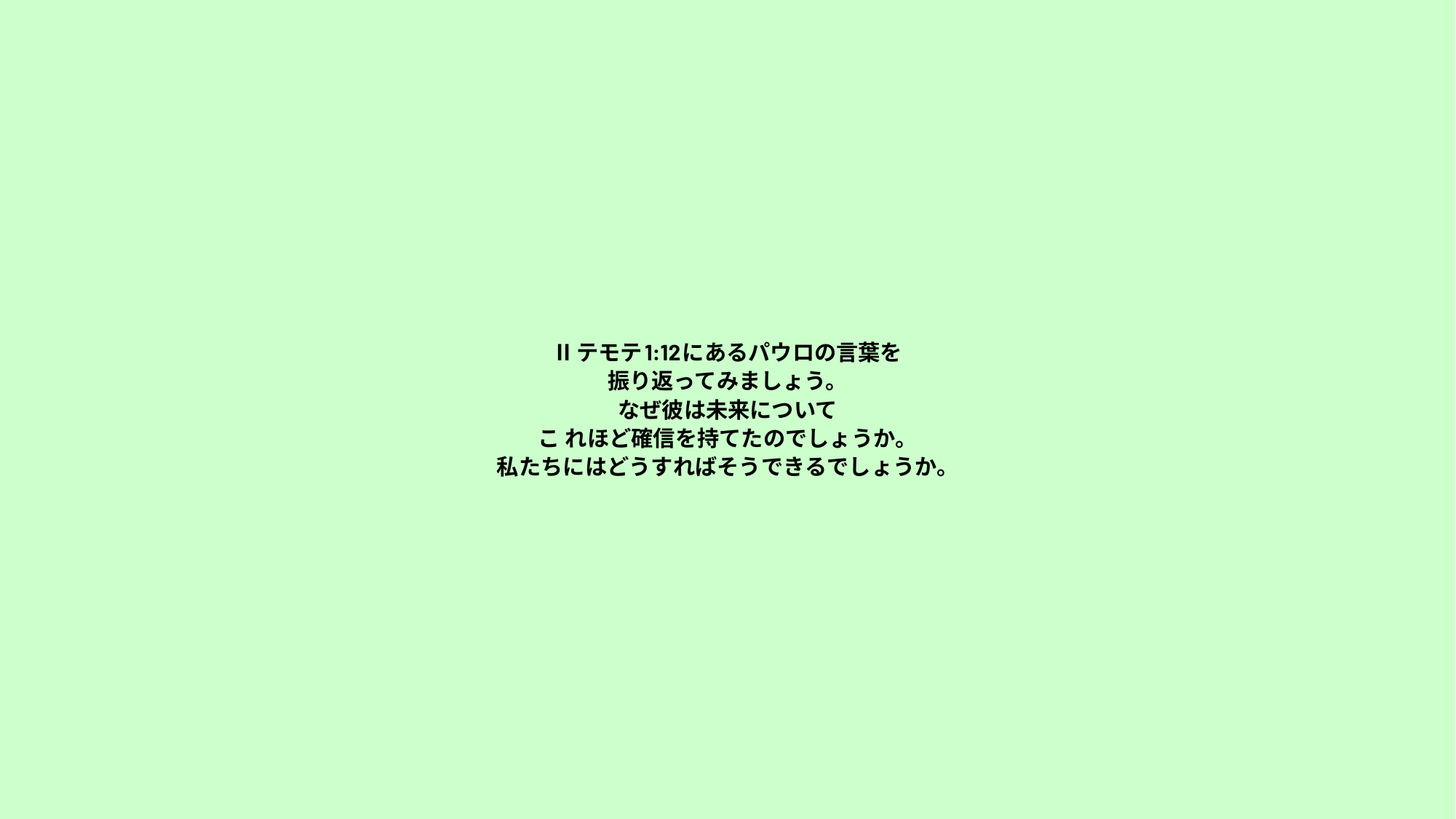

# Ⅱテモテ1:12にあるパウロの言葉を 振り返ってみましょう。 なぜ彼は未来について こ れほど確信を持てたのでしょうか。 私たちにはどうすればそうできるでしょうか。